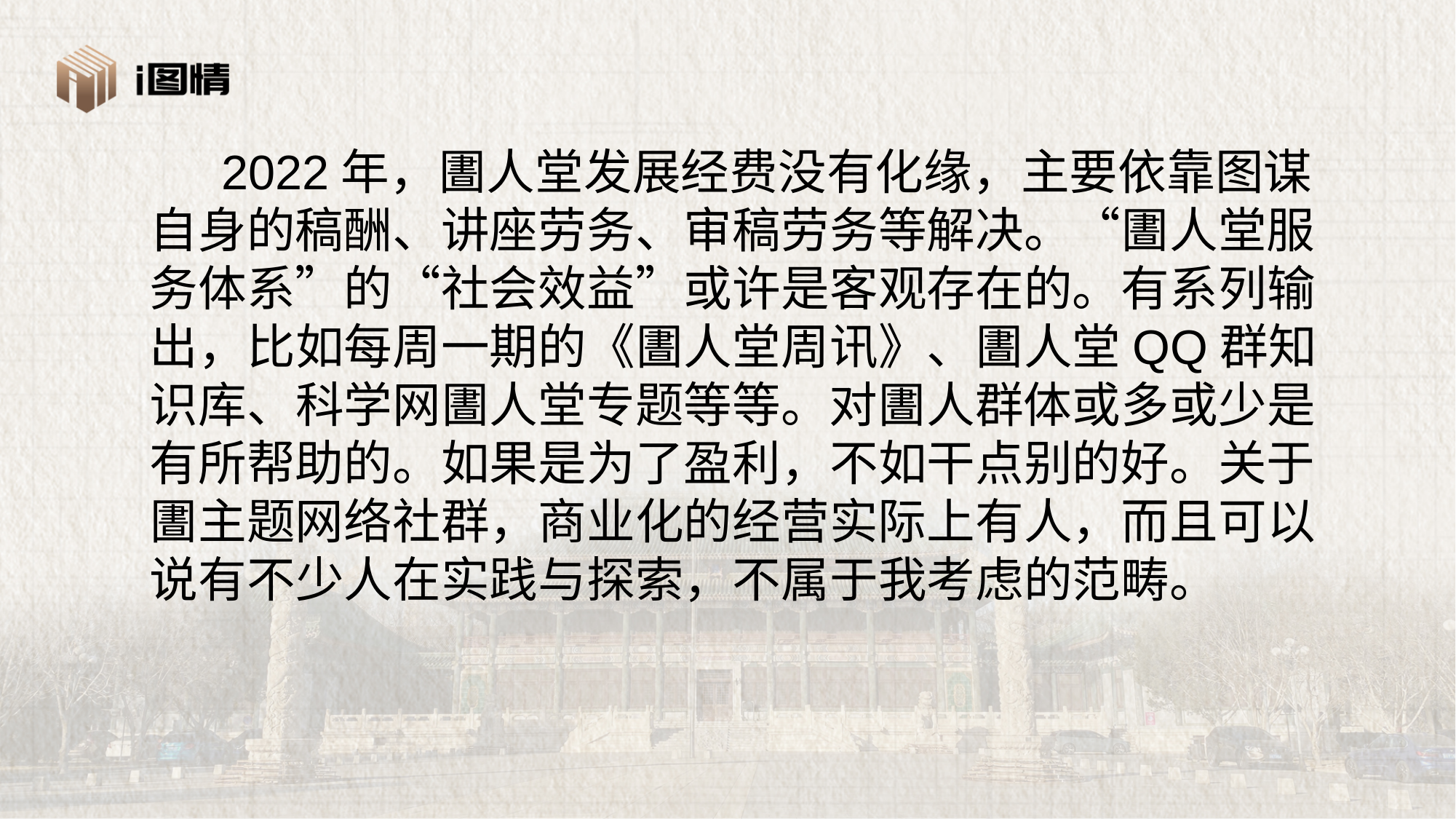

2022年，圕人堂发展经费没有化缘，主要依靠图谋自身的稿酬、讲座劳务、审稿劳务等解决。“圕人堂服务体系”的“社会效益”或许是客观存在的。有系列输出，比如每周一期的《圕人堂周讯》、圕人堂QQ群知识库、科学网圕人堂专题等等。对圕人群体或多或少是有所帮助的。如果是为了盈利，不如干点别的好。关于圕主题网络社群，商业化的经营实际上有人，而且可以说有不少人在实践与探索，不属于我考虑的范畴。
43